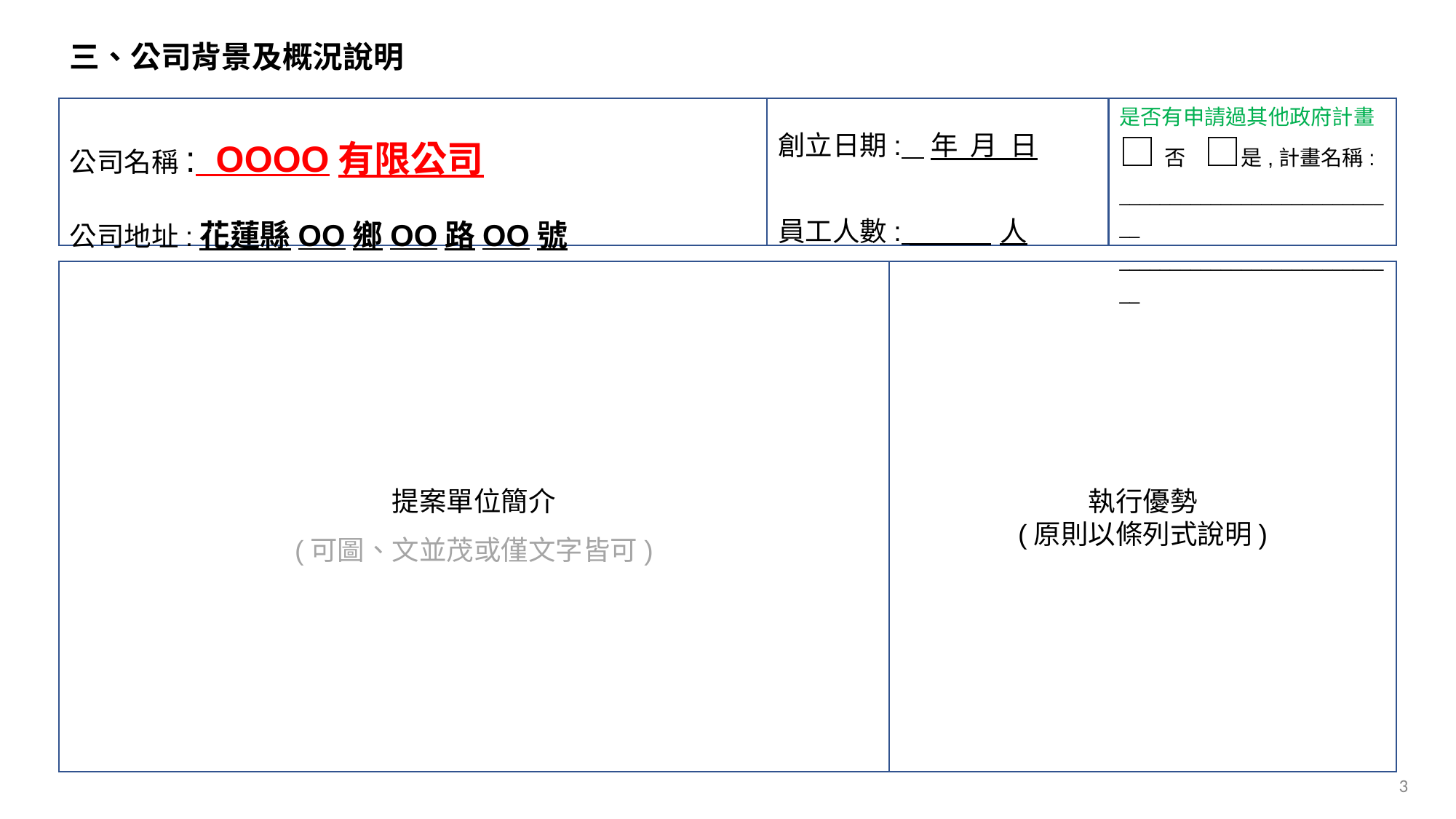

三、公司背景及概況說明
是否有申請過其他政府計畫
□否    □是,計畫名稱:
____________________________
____________________________
公司名稱:  OOOO有限公司
公司地址:花蓮縣OO鄉OO路OO號
創立日期:   年  月  日
員工人數:         人
提案單位簡介
(可圖、文並茂或僅文字皆可)
執行優勢
(原則以條列式說明)
3